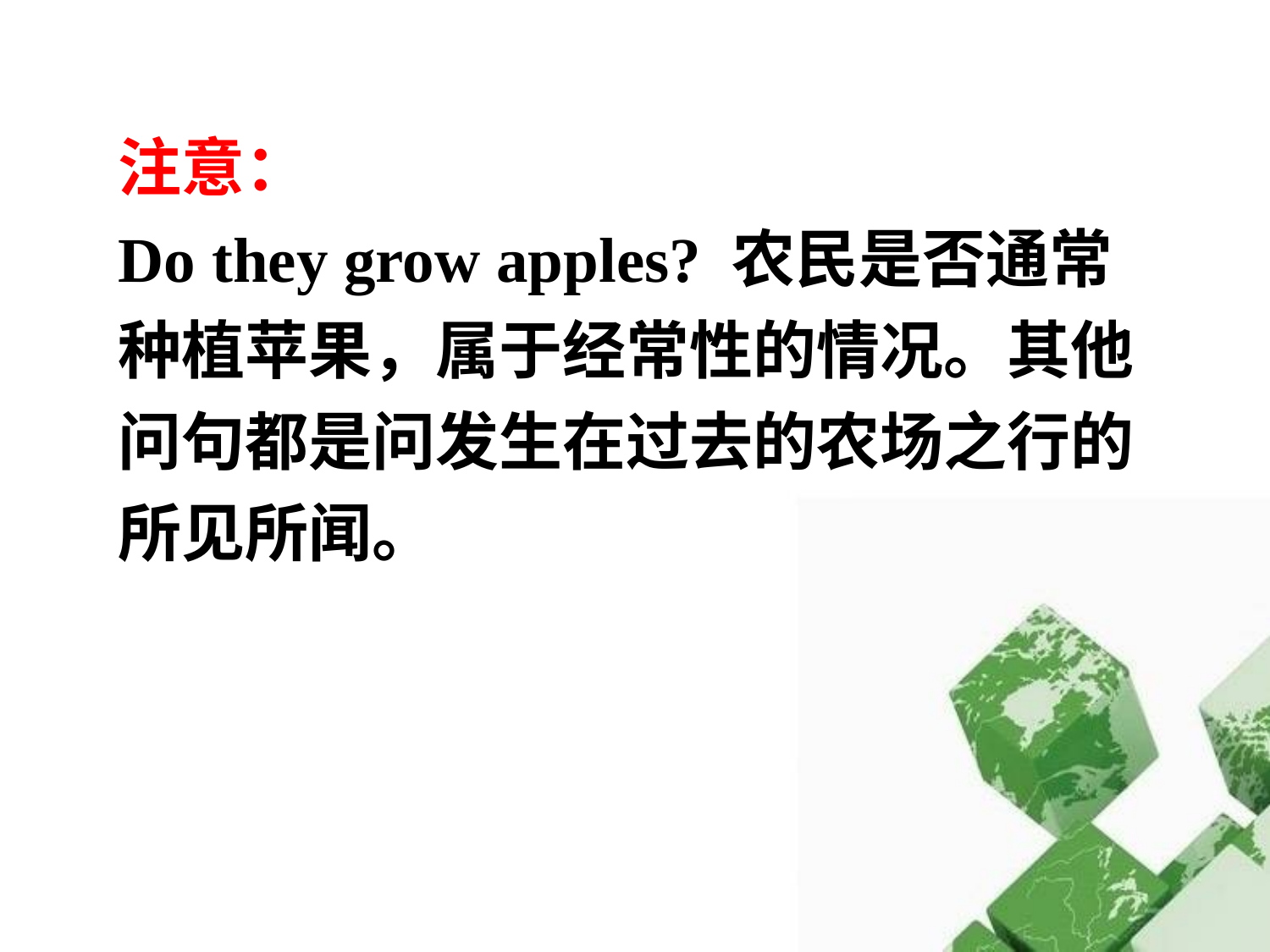

注意：
Do they grow apples? 农民是否通常种植苹果，属于经常性的情况。其他问句都是问发生在过去的农场之行的所见所闻。